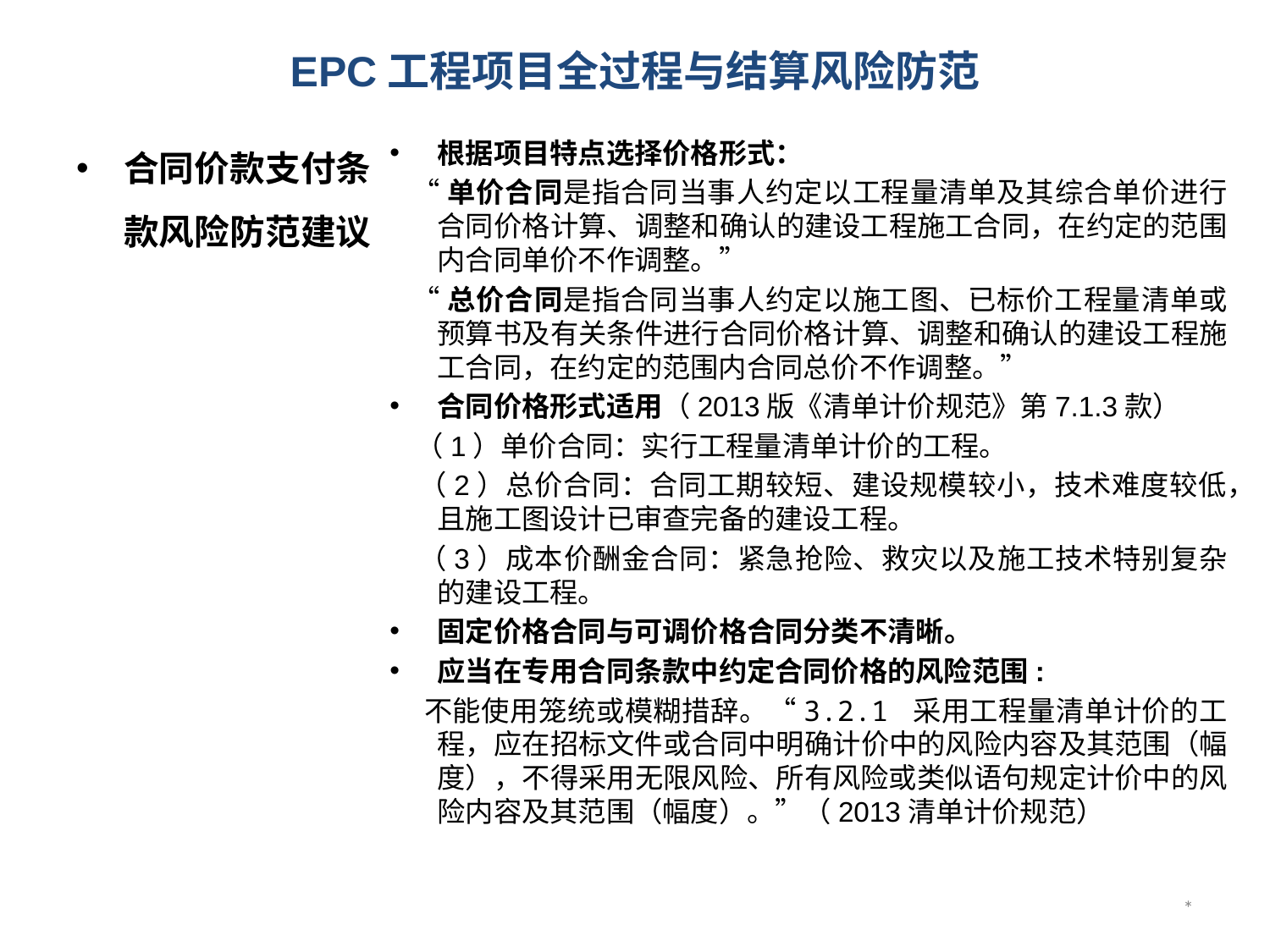

# EPC工程项目全过程与结算风险防范
合同价款支付条款风险防范建议
根据项目特点选择价格形式：
   “单价合同是指合同当事人约定以工程量清单及其综合单价进行合同价格计算、调整和确认的建设工程施工合同，在约定的范围内合同单价不作调整。”
   “总价合同是指合同当事人约定以施工图、已标价工程量清单或预算书及有关条件进行合同价格计算、调整和确认的建设工程施工合同，在约定的范围内合同总价不作调整。”
合同价格形式适用（2013版《清单计价规范》第7.1.3款）
   （1）单价合同：实行工程量清单计价的工程。
   （2）总价合同：合同工期较短、建设规模较小，技术难度较低，且施工图设计已审查完备的建设工程。
   （3）成本价酬金合同：紧急抢险、救灾以及施工技术特别复杂的建设工程。
固定价格合同与可调价格合同分类不清晰。
应当在专用合同条款中约定合同价格的风险范围:
    不能使用笼统或模糊措辞。“3.2.1 采用工程量清单计价的工程，应在招标文件或合同中明确计价中的风险内容及其范围（幅度），不得采用无限风险、所有风险或类似语句规定计价中的风险内容及其范围（幅度）。”（2013清单计价规范）
*